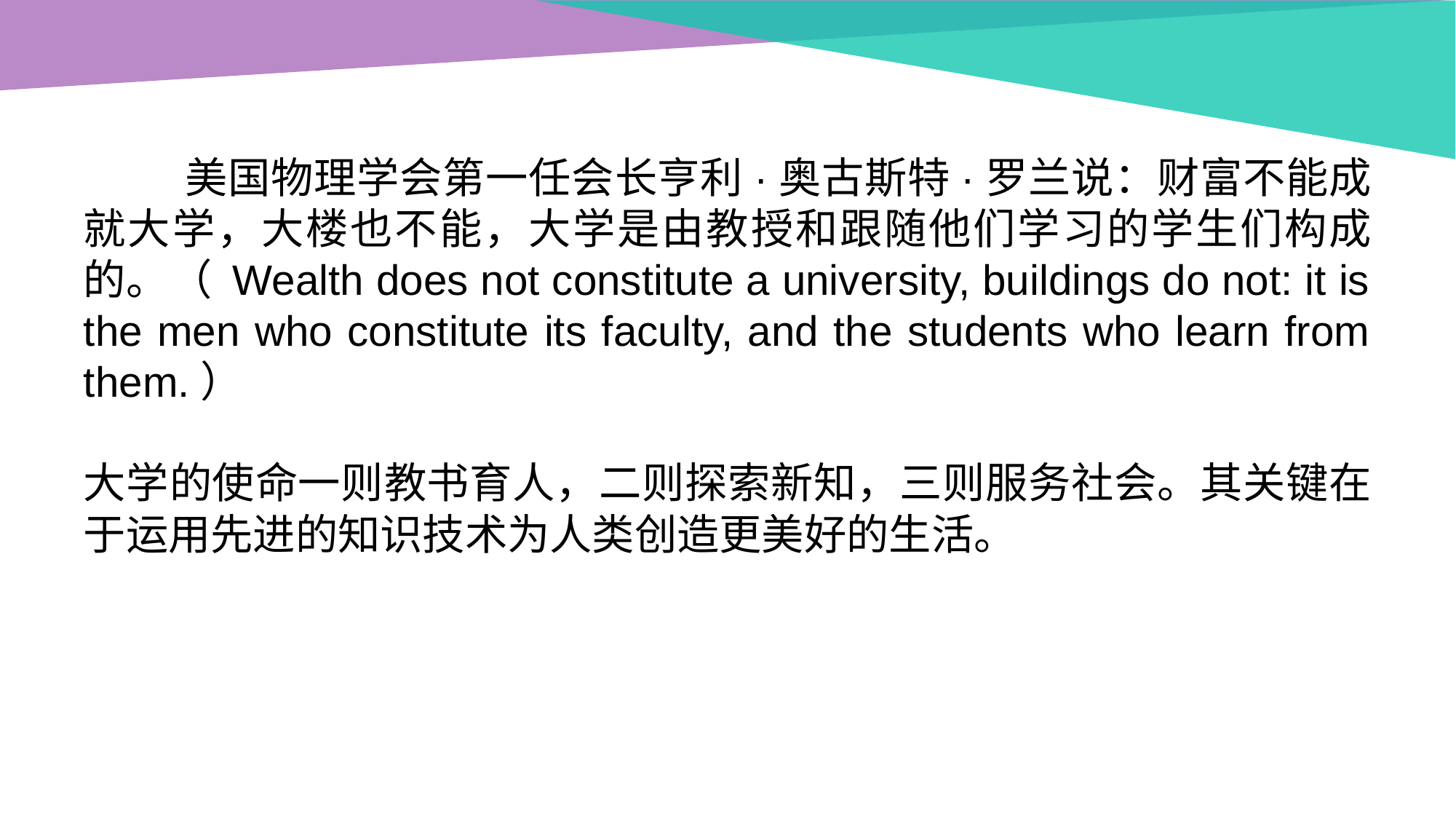

美国物理学会第一任会长亨利·奥古斯特·罗兰说：财富不能成就大学，大楼也不能，大学是由教授和跟随他们学习的学生们构成的。（ Wealth does not constitute a university, buildings do not: it is the men who constitute its faculty, and the students who learn from them.）

大学的使命一则教书育人，二则探索新知，三则服务社会。其关键在于运用先进的知识技术为人类创造更美好的生活。